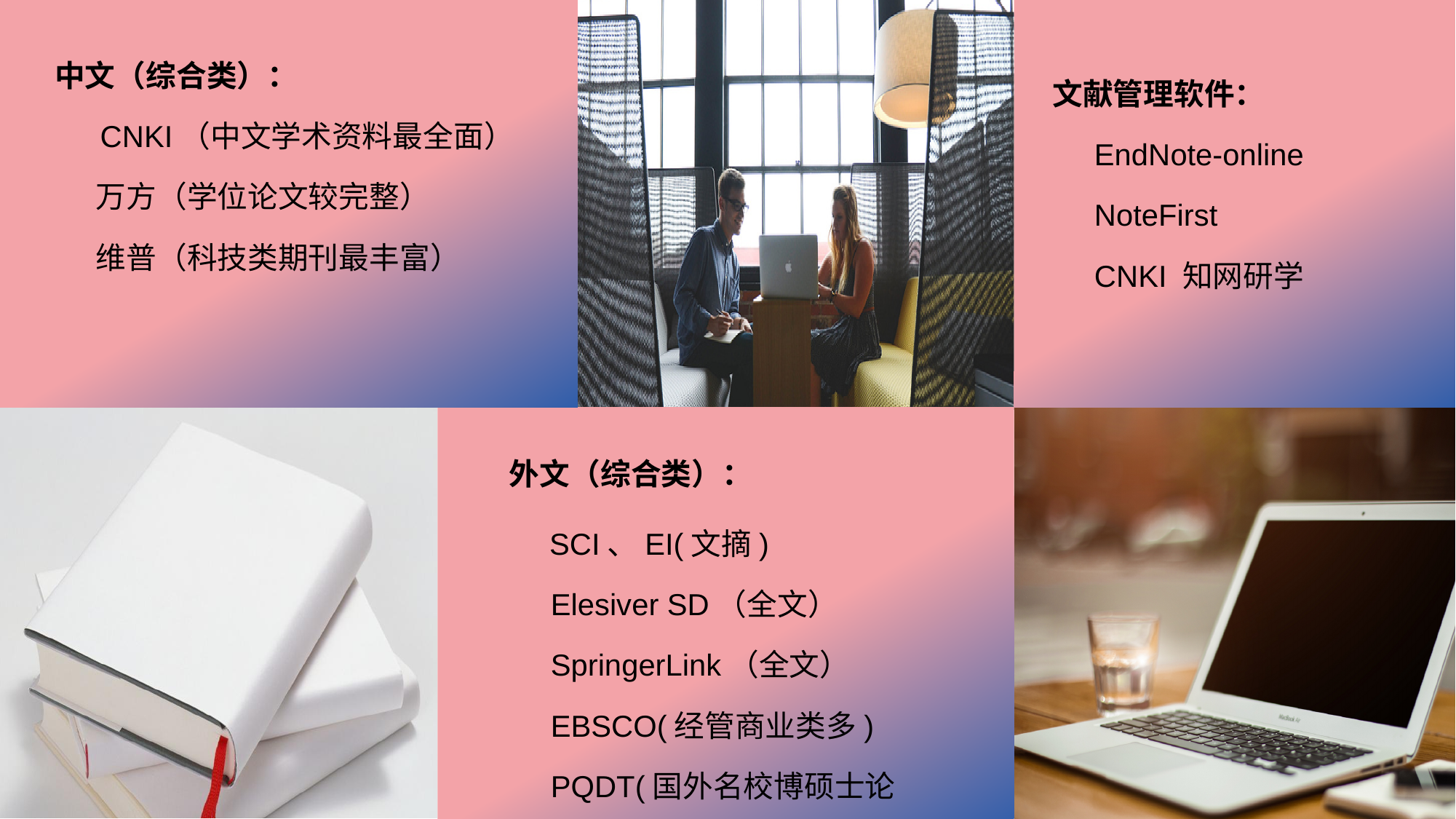

中文（综合类）：
       CNKI（中文学术资料最全面）
       万方（学位论文较完整）
       维普（科技类期刊最丰富）
文献管理软件：
     EndNote-online
     NoteFirst
     CNKI 知网研学

外文（综合类）：

        SCI、EI(文摘)
     Elesiver SD（全文）
     SpringerLink（全文）
     EBSCO(经管商业类多)
     PQDT(国外名校博硕士论文）